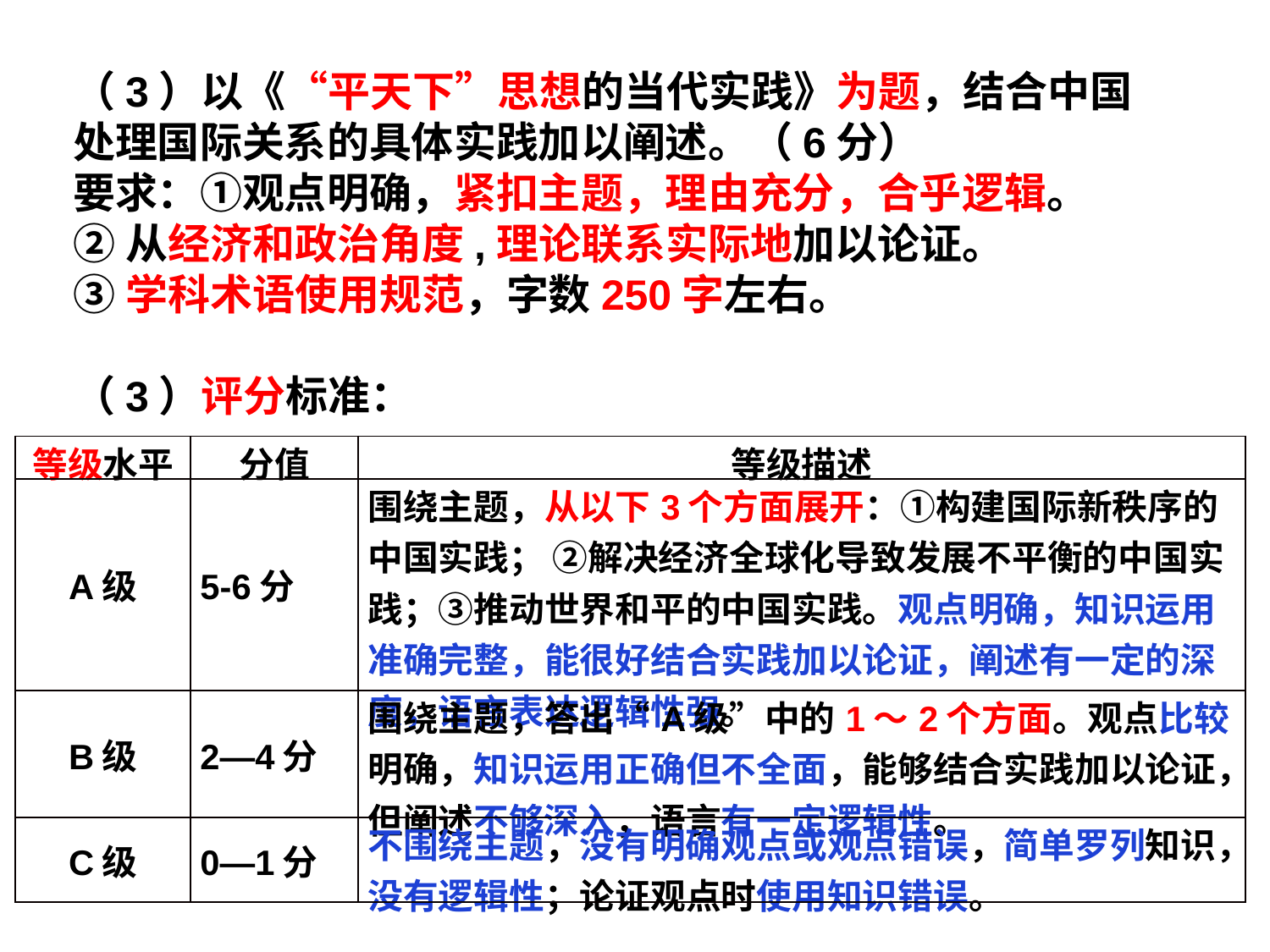

（3）以《“平天下”思想的当代实践》为题，结合中国处理国际关系的具体实践加以阐述。（6分）
要求：①观点明确，紧扣主题，理由充分，合乎逻辑。
②从经济和政治角度,理论联系实际地加以论证。
③学科术语使用规范，字数250字左右。

（3）评分标准：
| 等级水平 | 分值 | 等级描述 |
| --- | --- | --- |
| A级 | 5-6分 | 围绕主题，从以下3个方面展开：①构建国际新秩序的中国实践； ②解决经济全球化导致发展不平衡的中国实践；③推动世界和平的中国实践。观点明确，知识运用准确完整，能很好结合实践加以论证，阐述有一定的深度，语言表达逻辑性强。 |
| B级 | 2—4分 | 围绕主题，答出“A级”中的1～2个方面。观点比较明确，知识运用正确但不全面，能够结合实践加以论证，但阐述不够深入，语言有一定逻辑性。 |
| C级 | 0—1分 | 不围绕主题，没有明确观点或观点错误，简单罗列知识，没有逻辑性；论证观点时使用知识错误。 |